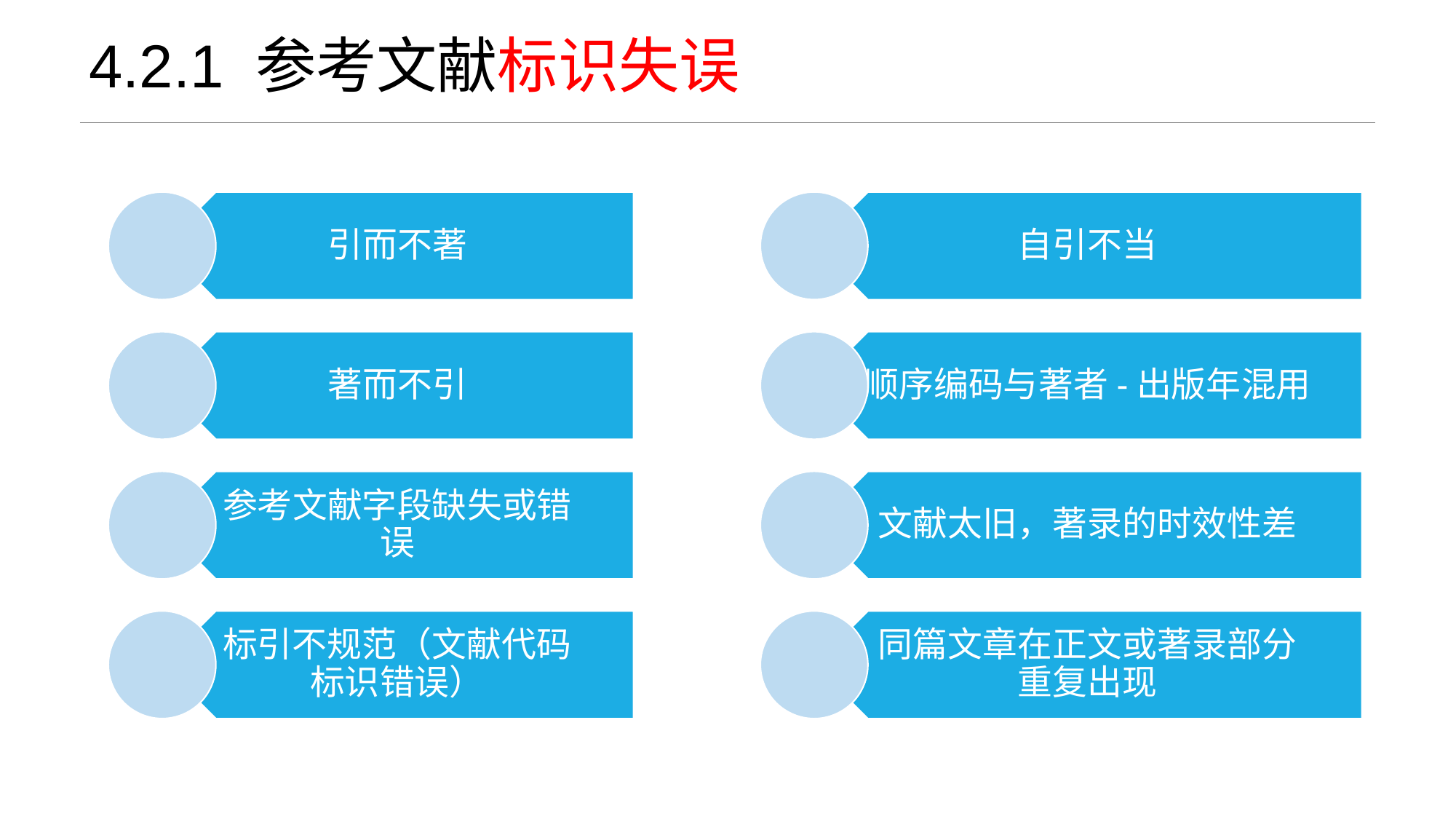

# 4.2.1 参考文献标识失误
引而不著
著而不引
参考文献字段缺失或错误
标引不规范（文献代码标识错误）
自引不当
顺序编码与著者-出版年混用
文献太旧，著录的时效性差
同篇文章在正文或著录部分重复出现